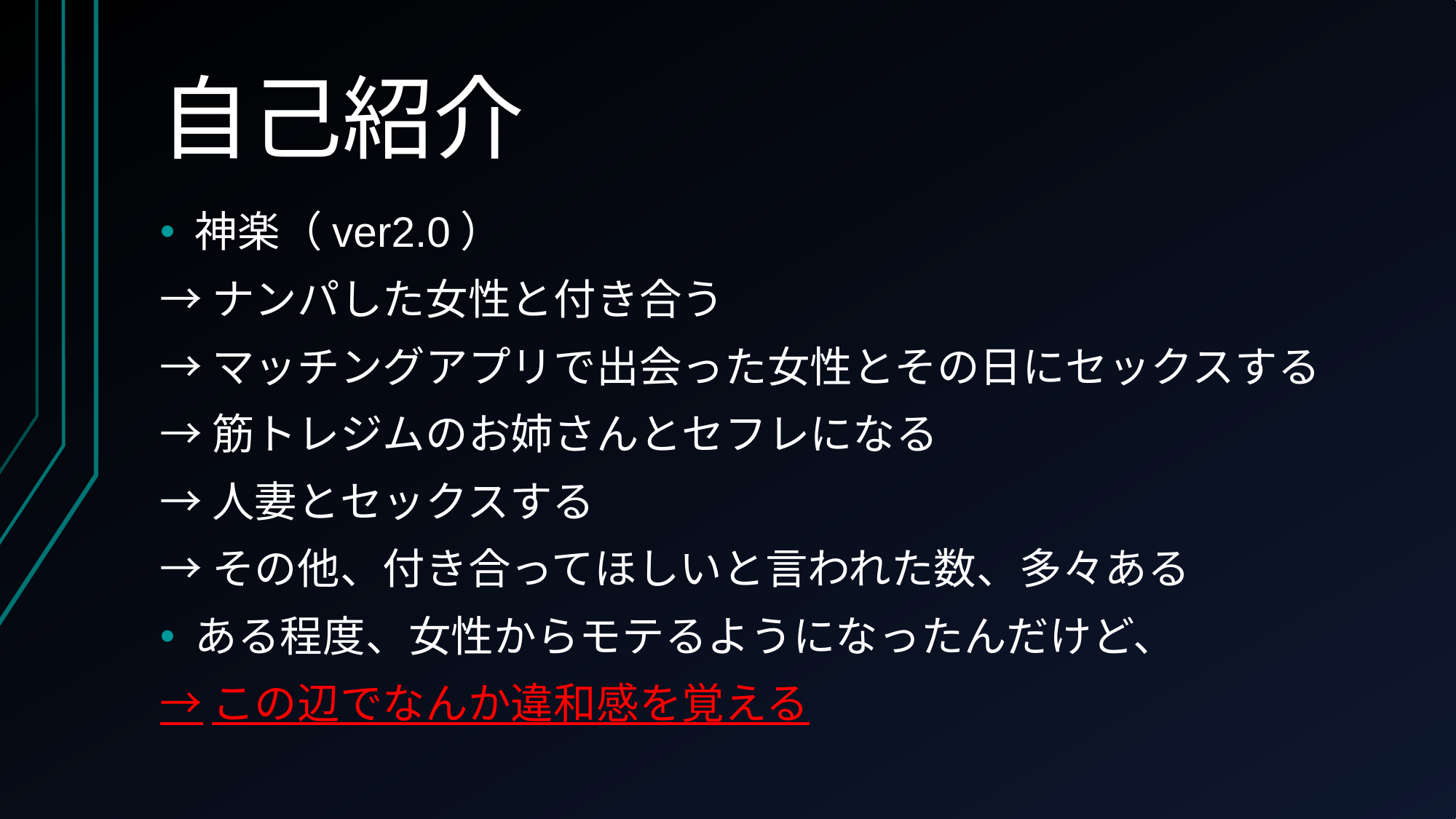

# 自己紹介
神楽（ver2.0）
→ナンパした女性と付き合う
→マッチングアプリで出会った女性とその日にセックスする
→筋トレジムのお姉さんとセフレになる
→人妻とセックスする
→その他、付き合ってほしいと言われた数、多々ある
ある程度、女性からモテるようになったんだけど、
→この辺でなんか違和感を覚える